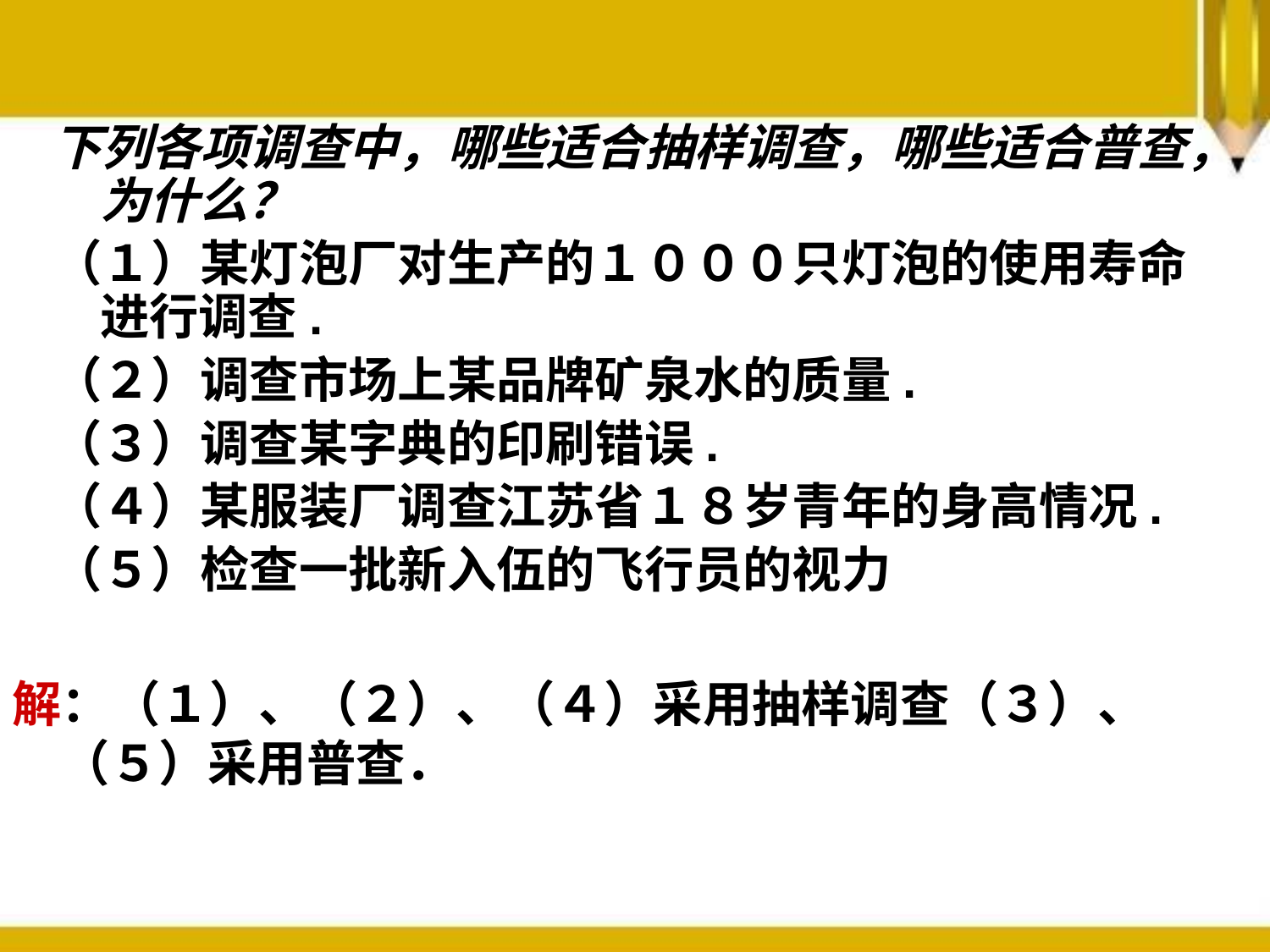

下列各项调查中，哪些适合抽样调查，哪些适合普查，为什么？
（１）某灯泡厂对生产的１０００只灯泡的使用寿命进行调查.
（２）调查市场上某品牌矿泉水的质量.
（３）调查某字典的印刷错误.
（４）某服装厂调查江苏省１８岁青年的身高情况.
（５）检查一批新入伍的飞行员的视力
解：（１）、（２）、（４）采用抽样调查（３）、（５）采用普查．